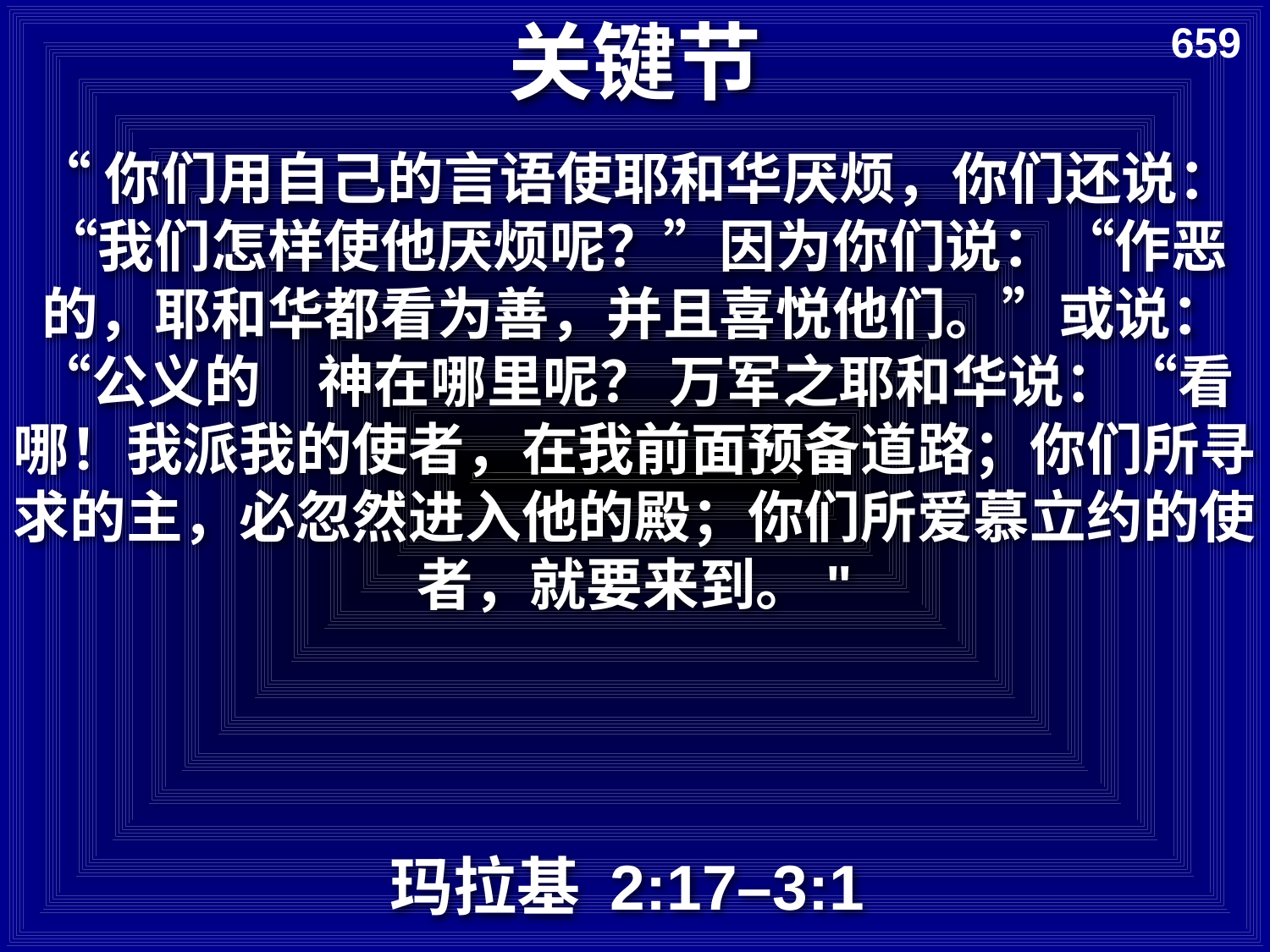

# 关键节
659

“你们用自己的言语使耶和华厌烦，你们还说：“我们怎样使他厌烦呢？”因为你们说：“作恶的，耶和华都看为善，并且喜悦他们。”或说：“公义的　神在哪里呢？ 万军之耶和华说：“看哪！我派我的使者，在我前面预备道路；你们所寻求的主，必忽然进入他的殿；你们所爱慕立约的使者，就要来到。"
玛拉基 2:17–3:1